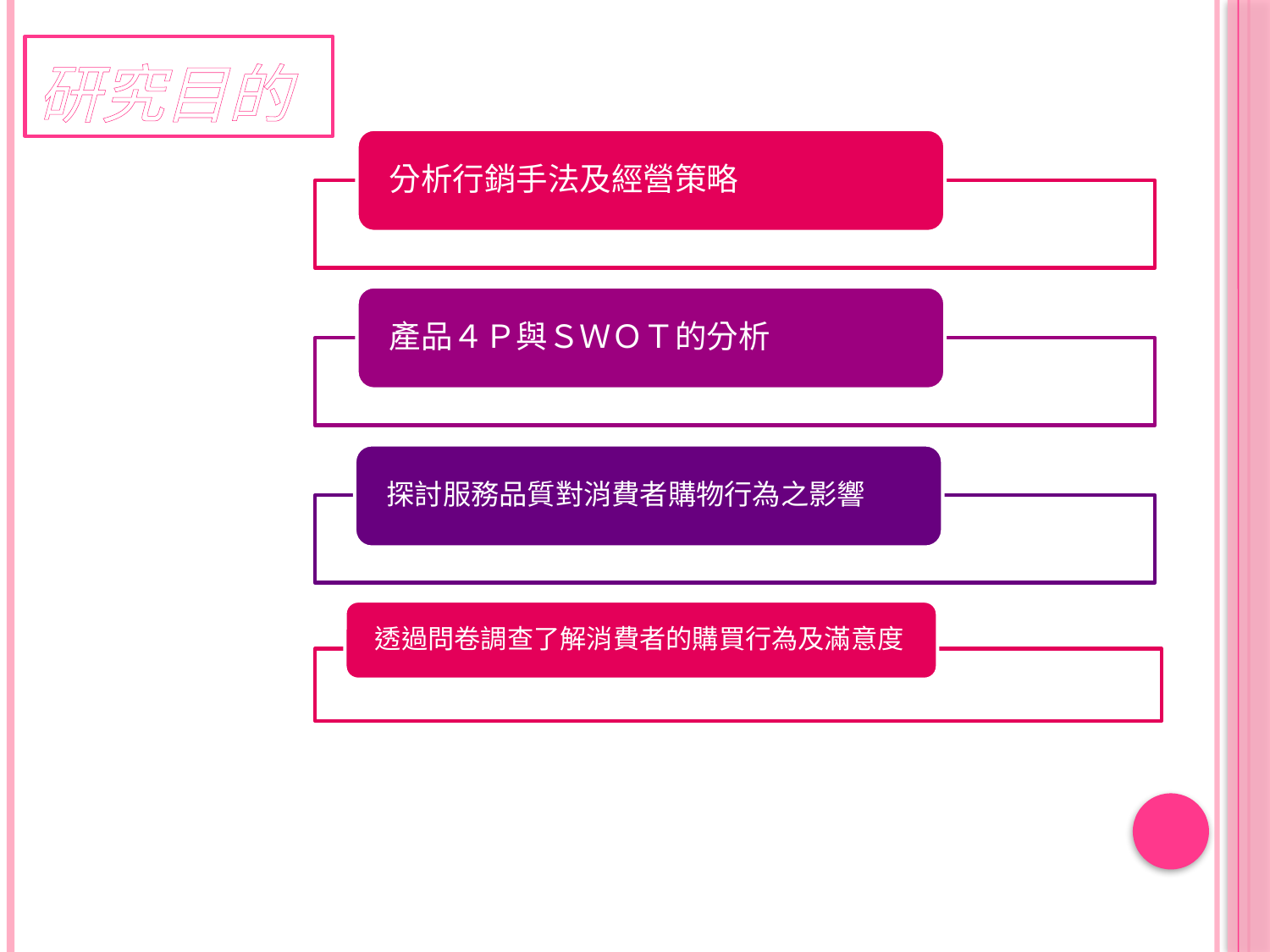

研究目的
分析行銷手法及經營策略
產品４Ｐ與ＳＷＯＴ的分析
探討服務品質對消費者購物行為之影響

透過問卷調查了解消費者的購買行為及滿意度